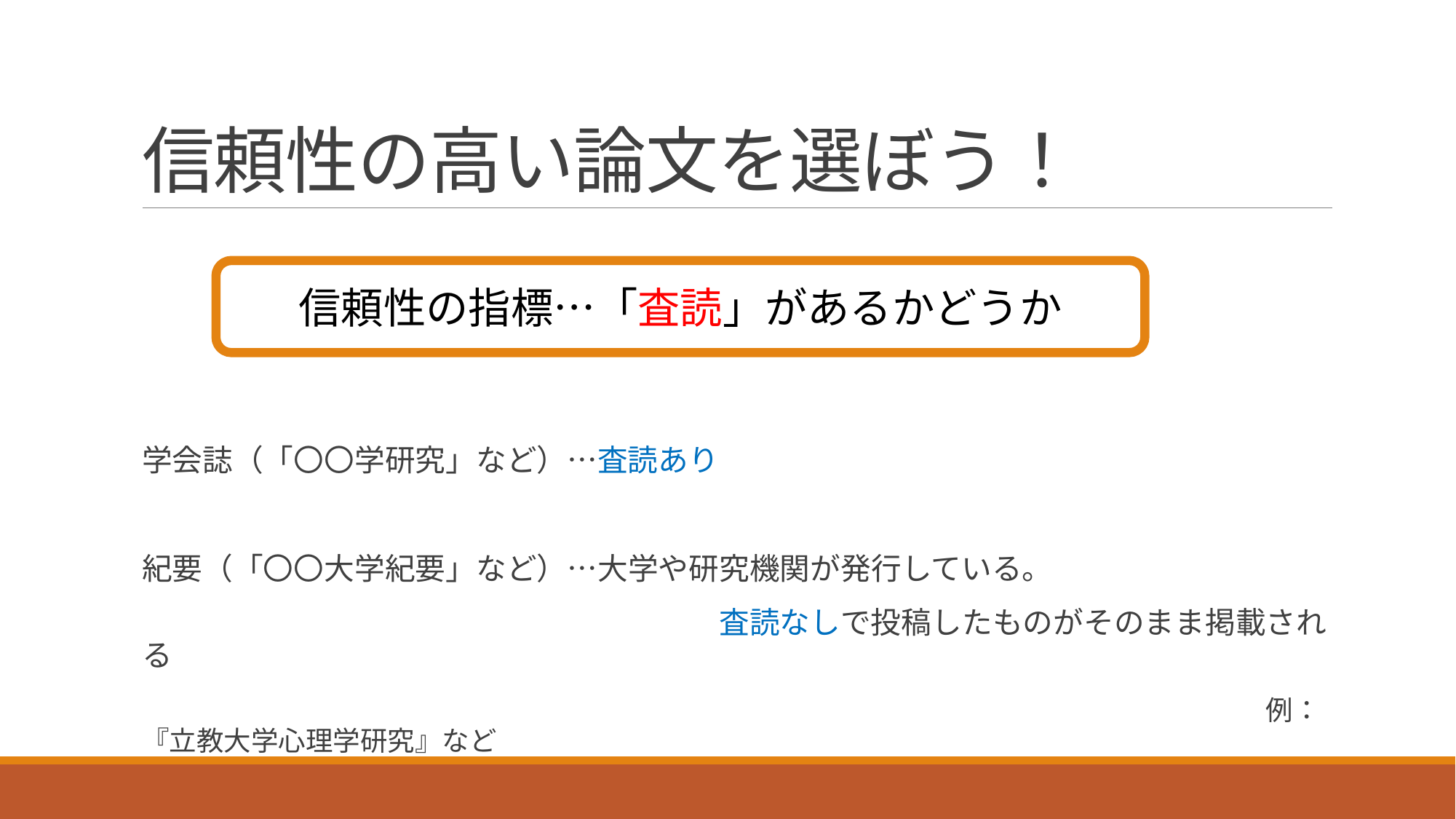

# 信頼性の高い論文を選ぼう！

学会誌（「〇〇学研究」など）…査読あり

紀要（「〇〇大学紀要」など）…大学や研究機関が発行している。
　　　　　　　　　　　　　　　　　　　査読なしで投稿したものがそのまま掲載される
　　　　　　　　　　　　　　　　　　　　　　　　　　　　　　　　　　　　　例：『立教大学心理学研究』など
信頼性の指標…「査読」があるかどうか